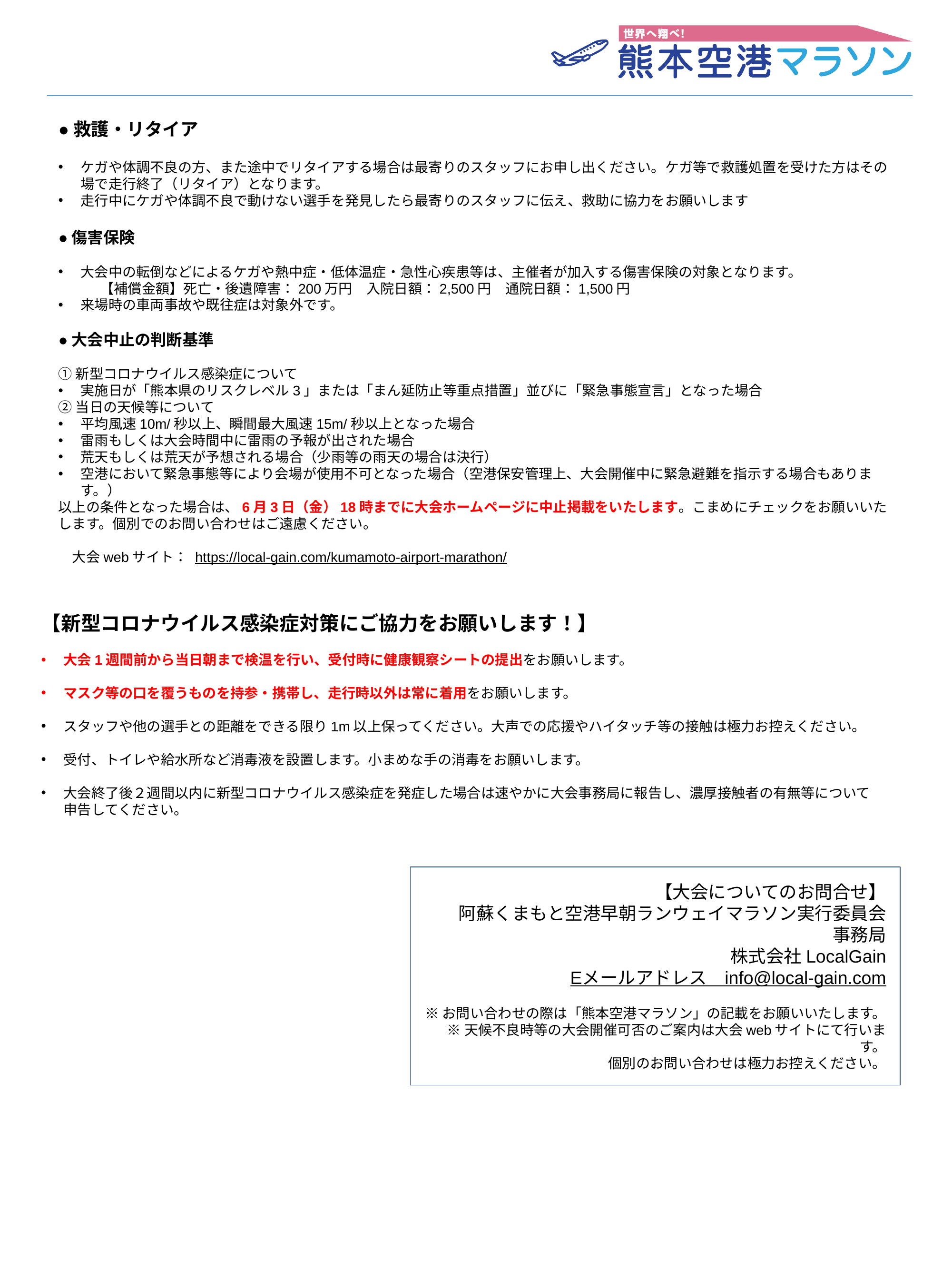

●救護・リタイア

ケガや体調不良の方、また途中でリタイアする場合は最寄りのスタッフにお申し出ください。ケガ等で救護処置を受けた方はその場で走行終了（リタイア）となります。
走行中にケガや体調不良で動けない選手を発見したら最寄りのスタッフに伝え、救助に協力をお願いします

●傷害保険

大会中の転倒などによるケガや熱中症・低体温症・急性心疾患等は、主催者が加入する傷害保険の対象となります。
　　　【補償金額】死亡・後遺障害：200万円　入院日額：2,500円　通院日額：1,500円
来場時の車両事故や既往症は対象外です。

●大会中止の判断基準

①新型コロナウイルス感染症について
実施日が「熊本県のリスクレベル3」または「まん延防止等重点措置」並びに「緊急事態宣言」となった場合
②当日の天候等について
平均風速10m/秒以上、瞬間最大風速15m/秒以上となった場合
雷雨もしくは大会時間中に雷雨の予報が出された場合
荒天もしくは荒天が予想される場合（少雨等の雨天の場合は決行）
空港において緊急事態等により会場が使用不可となった場合（空港保安管理上、大会開催中に緊急避難を指示する場合もあります。）
以上の条件となった場合は、6月3日（金）18時までに大会ホームページに中止掲載をいたします。こまめにチェックをお願いいたします。個別でのお問い合わせはご遠慮ください。

　大会webサイト： https://local-gain.com/kumamoto-airport-marathon/

【新型コロナウイルス感染症対策にご協力をお願いします！】

大会1週間前から当日朝まで検温を行い、受付時に健康観察シートの提出をお願いします。

マスク等の口を覆うものを持参・携帯し、走行時以外は常に着用をお願いします。

スタッフや他の選手との距離をできる限り1m以上保ってください。大声での応援やハイタッチ等の接触は極力お控えください。

受付、トイレや給水所など消毒液を設置します。小まめな手の消毒をお願いします。

大会終了後２週間以内に新型コロナウイルス感染症を発症した場合は速やかに大会事務局に報告し、濃厚接触者の有無等について申告してください。
【大会についてのお問合せ】
阿蘇くまもと空港早朝ランウェイマラソン実行委員会
事務局
株式会社LocalGain
Eメールアドレス　info@local-gain.com

※お問い合わせの際は「熊本空港マラソン」の記載をお願いいたします。
※天候不良時等の大会開催可否のご案内は大会webサイトにて行います。
個別のお問い合わせは極力お控えください。